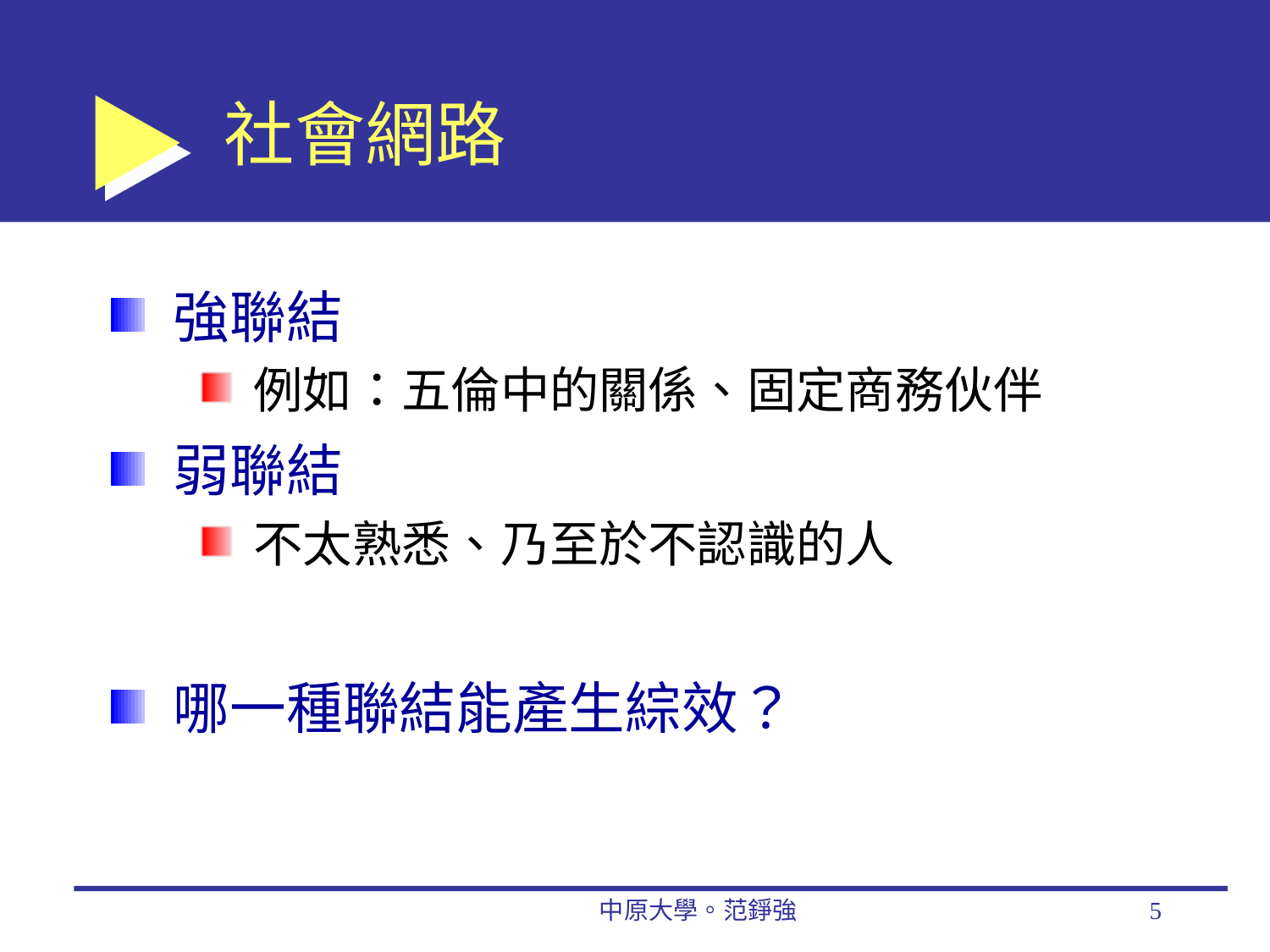

# 社會網路
強聯結
例如：五倫中的關係、固定商務伙伴
弱聯結
不太熟悉、乃至於不認識的人

哪一種聯結能產生綜效？

中原大學。范錚強
5